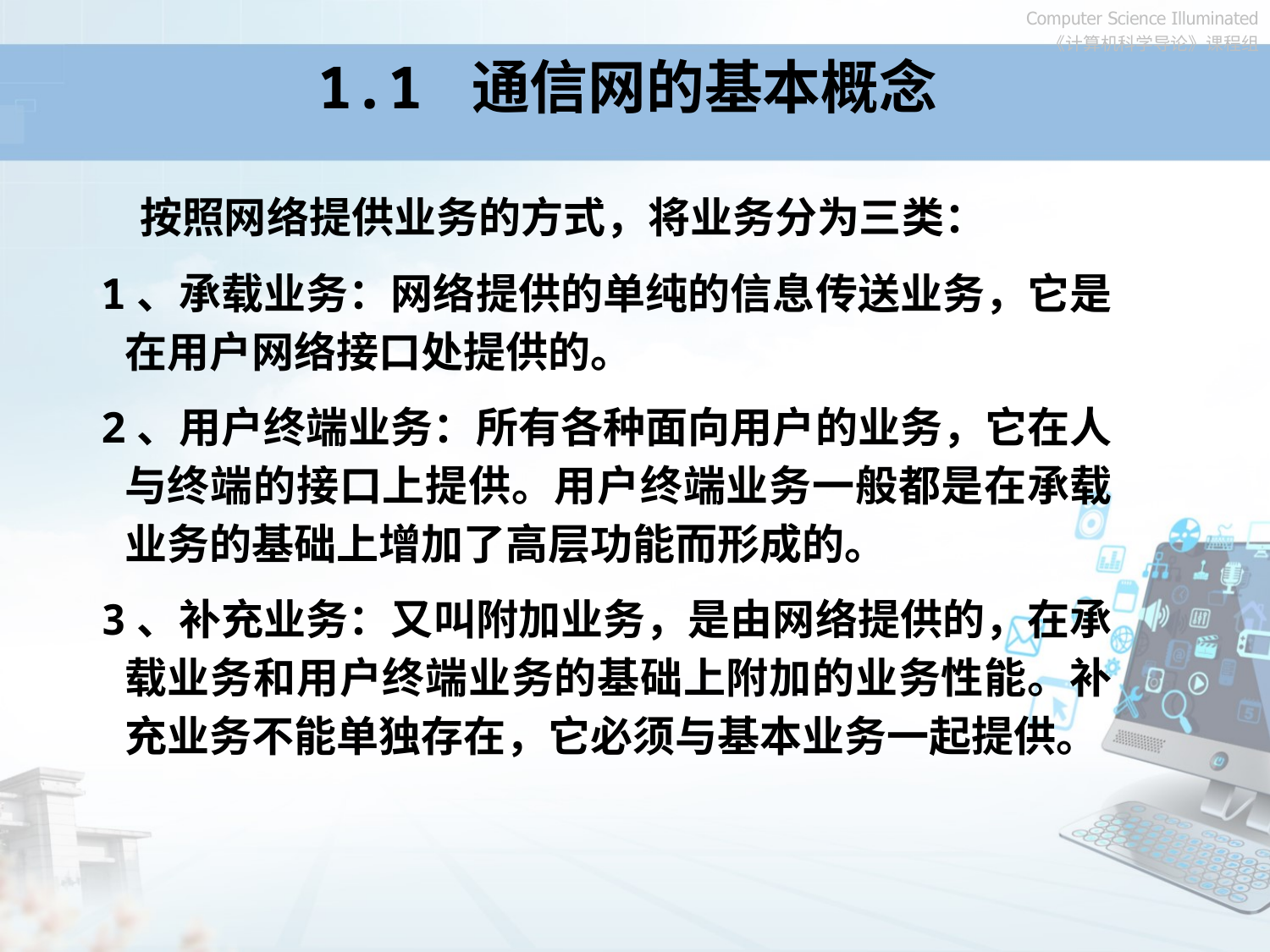

# 1.1 通信网的基本概念
   按照网络提供业务的方式，将业务分为三类：
1、承载业务：网络提供的单纯的信息传送业务，它是在用户网络接口处提供的。
2、用户终端业务：所有各种面向用户的业务，它在人与终端的接口上提供。用户终端业务一般都是在承载业务的基础上增加了高层功能而形成的。
3、补充业务：又叫附加业务，是由网络提供的，在承载业务和用户终端业务的基础上附加的业务性能。补充业务不能单独存在，它必须与基本业务一起提供。